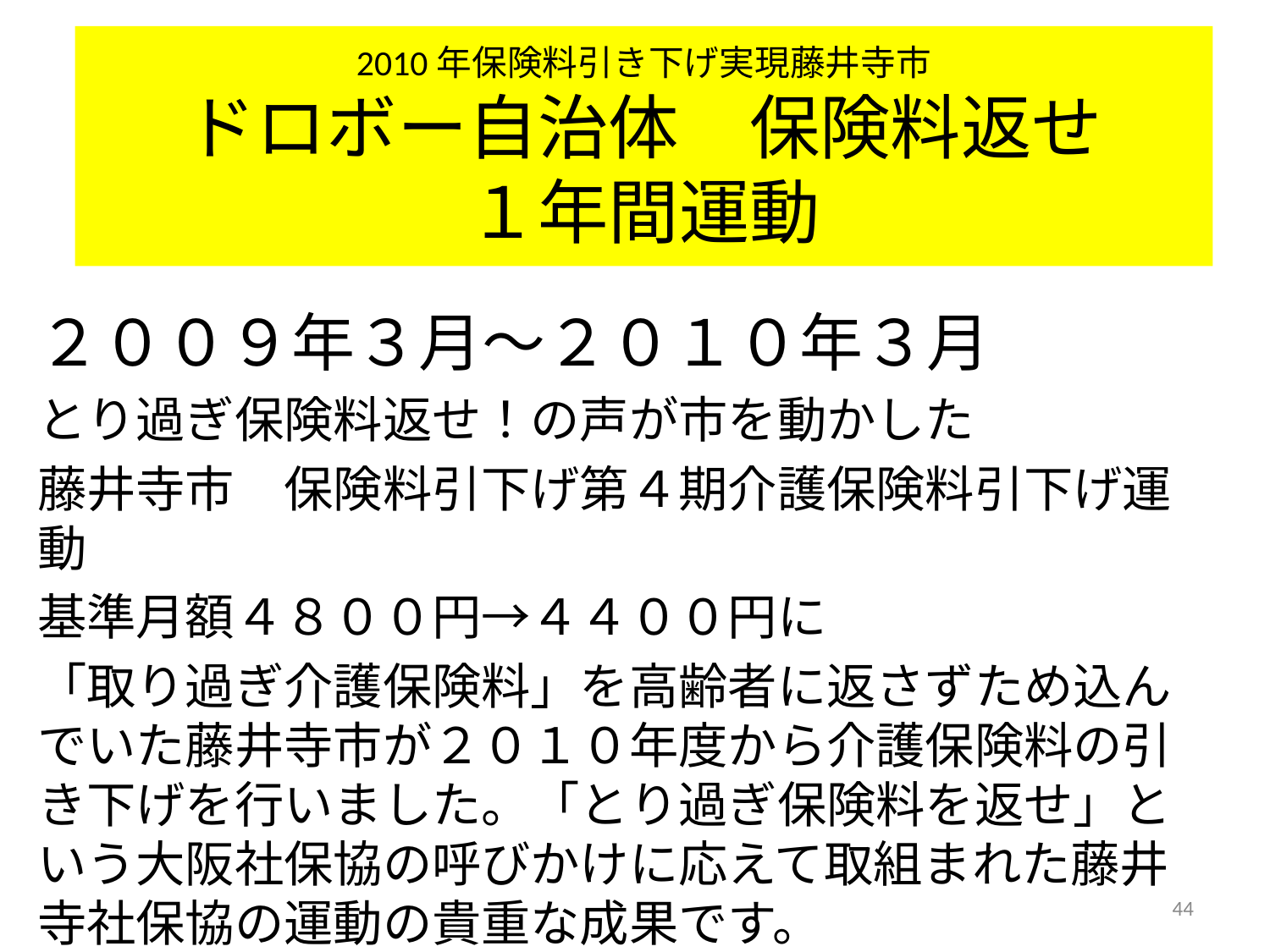

# 2010年保険料引き下げ実現藤井寺市 ドロボー自治体　保険料返せ １年間運動
２００９年３月～２０１０年３月
とり過ぎ保険料返せ！の声が市を動かした
藤井寺市　保険料引下げ第４期介護保険料引下げ運動
基準月額４８００円→４４００円に
「取り過ぎ介護保険料」を高齢者に返さずため込んでいた藤井寺市が２０１０年度から介護保険料の引き下げを行いました。「とり過ぎ保険料を返せ」という大阪社保協の呼びかけに応えて取組まれた藤井寺社保協の運動の貴重な成果です。

44